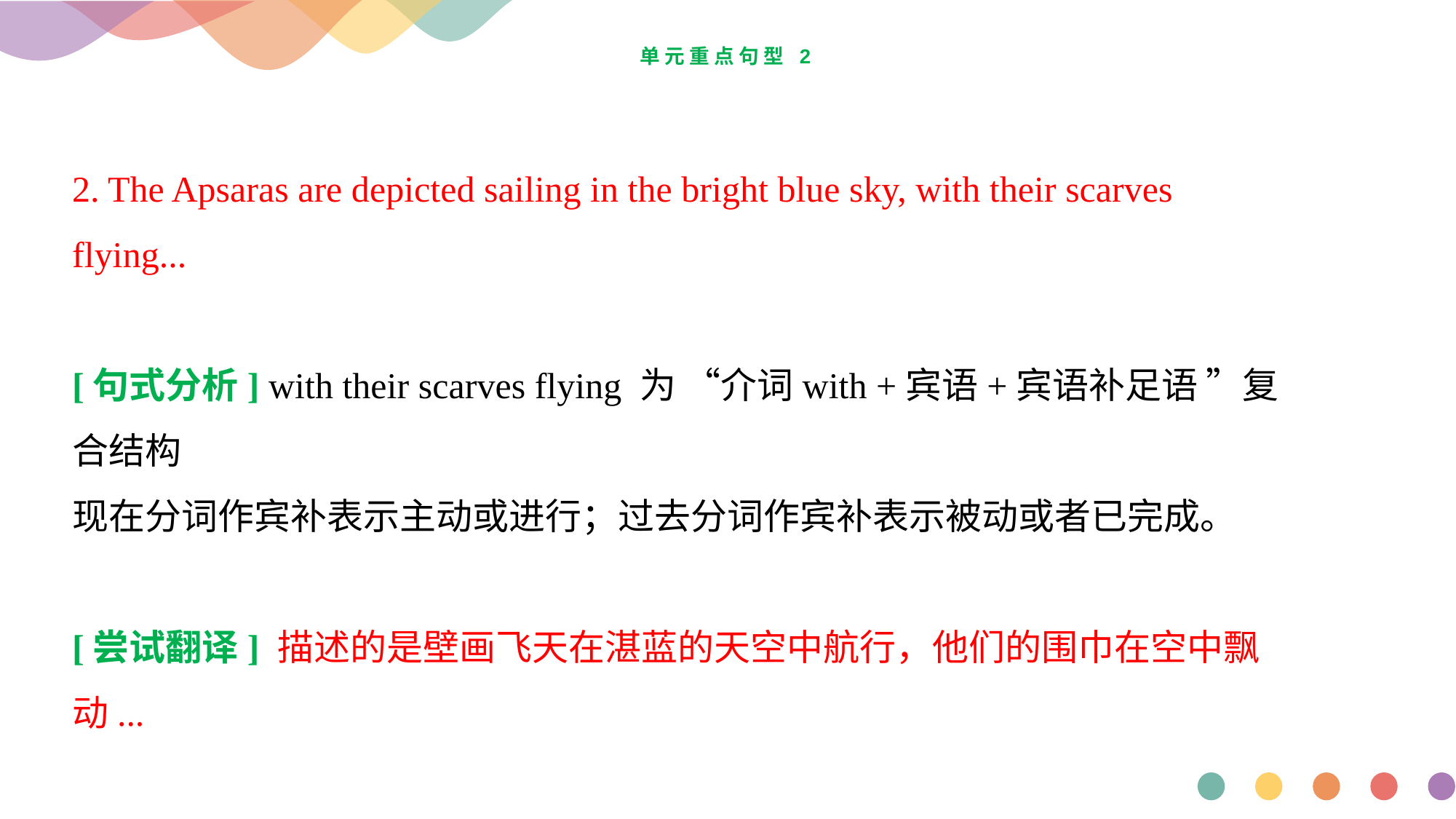

# 单元重点句型 2
2. The Apsaras are depicted sailing in the bright blue sky, with their scarves flying...

[句式分析] with their scarves flying 为 “介词with +宾语+宾语补足语 ”复合结构
现在分词作宾补表示主动或进行；过去分词作宾补表示被动或者已完成。

[尝试翻译] 描述的是壁画飞天在湛蓝的天空中航行，他们的围巾在空中飘动...